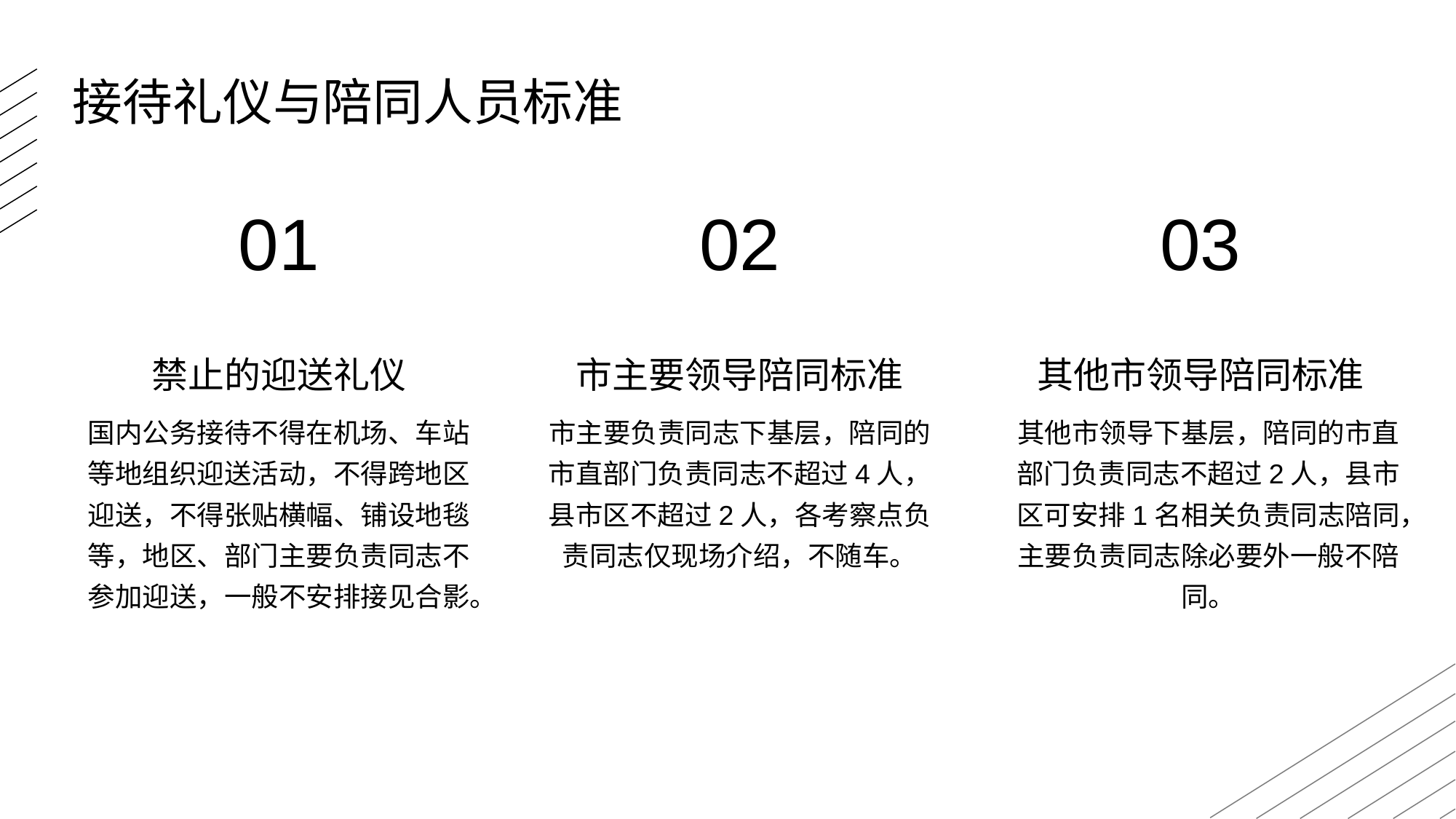

接待礼仪与陪同人员标准
01
02
03
禁止的迎送礼仪
市主要领导陪同标准
其他市领导陪同标准
国内公务接待不得在机场、车站等地组织迎送活动，不得跨地区迎送，不得张贴横幅、铺设地毯等，地区、部门主要负责同志不参加迎送，一般不安排接见合影。
市主要负责同志下基层，陪同的市直部门负责同志不超过4人，县市区不超过2人，各考察点负责同志仅现场介绍，不随车。
其他市领导下基层，陪同的市直部门负责同志不超过2人，县市区可安排1名相关负责同志陪同，主要负责同志除必要外一般不陪同。